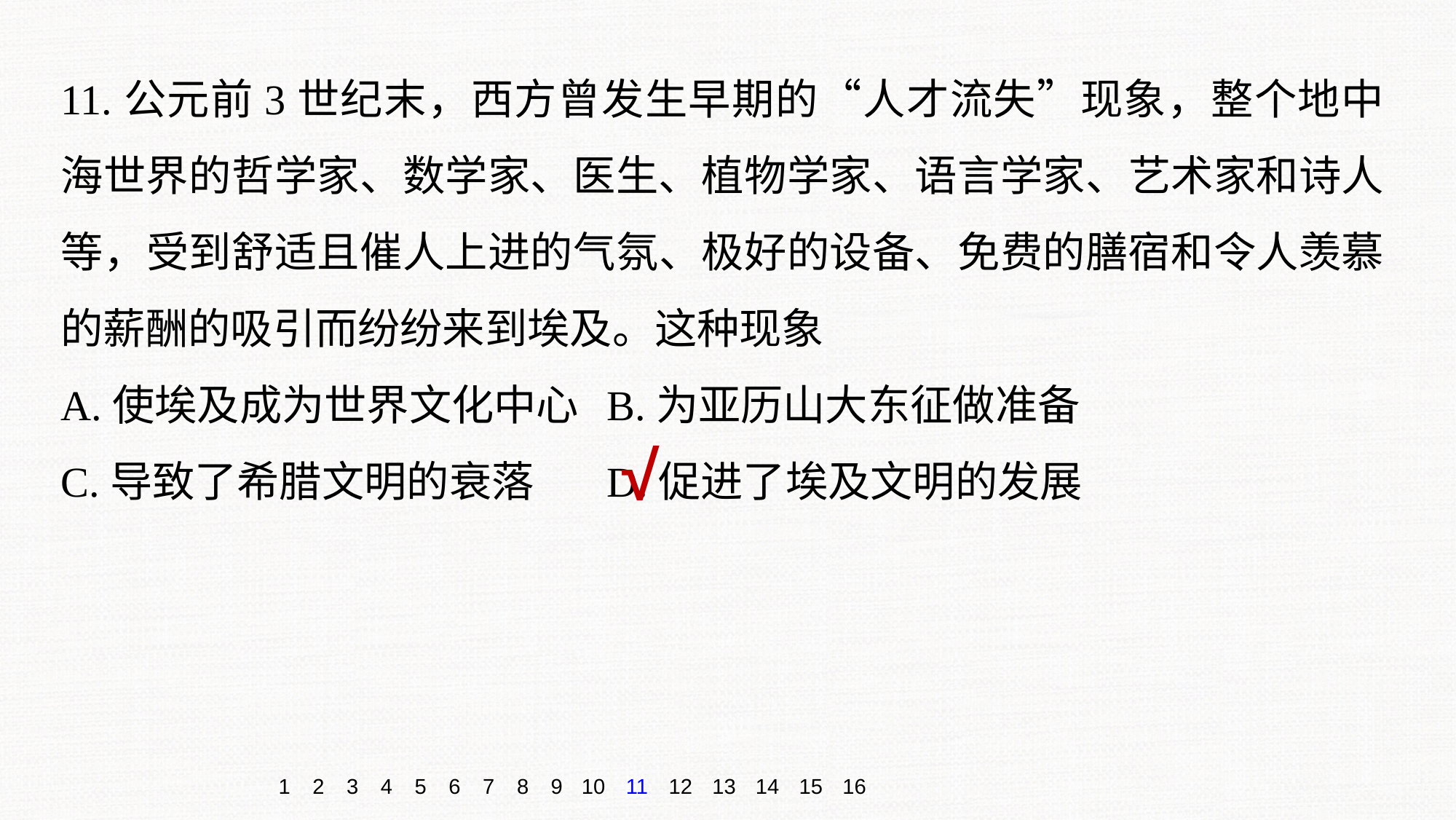

11.公元前3世纪末，西方曾发生早期的“人才流失”现象，整个地中海世界的哲学家、数学家、医生、植物学家、语言学家、艺术家和诗人等，受到舒适且催人上进的气氛、极好的设备、免费的膳宿和令人羡慕的薪酬的吸引而纷纷来到埃及。这种现象
A.使埃及成为世界文化中心	B.为亚历山大东征做准备
C.导致了希腊文明的衰落	D.促进了埃及文明的发展
√
1
2
3
4
5
6
7
8
9
10
11
12
13
14
15
16